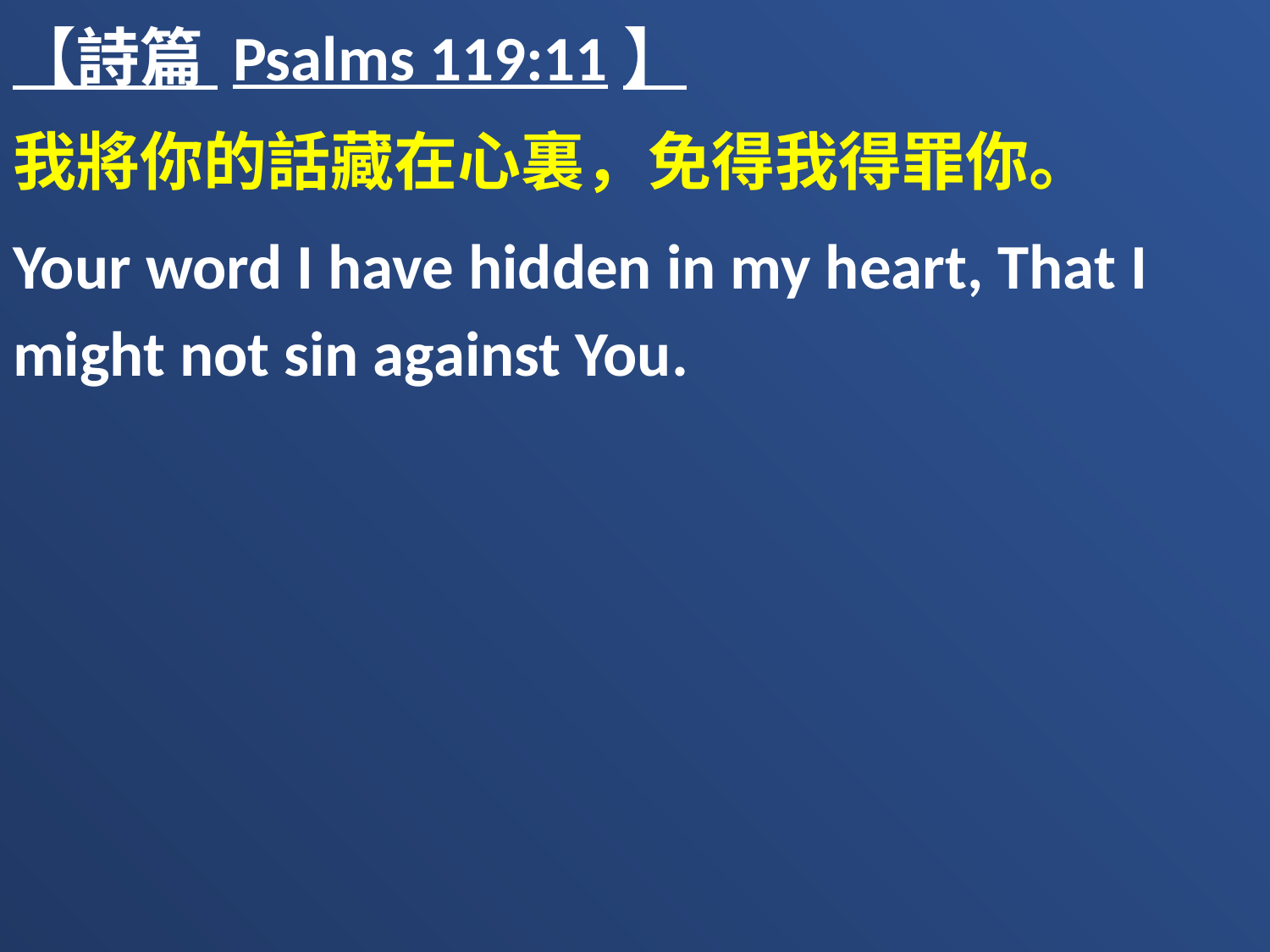

【詩篇 Psalms 119:11】
我將你的話藏在心裏，免得我得罪你。
Your word I have hidden in my heart, That I might not sin against You.